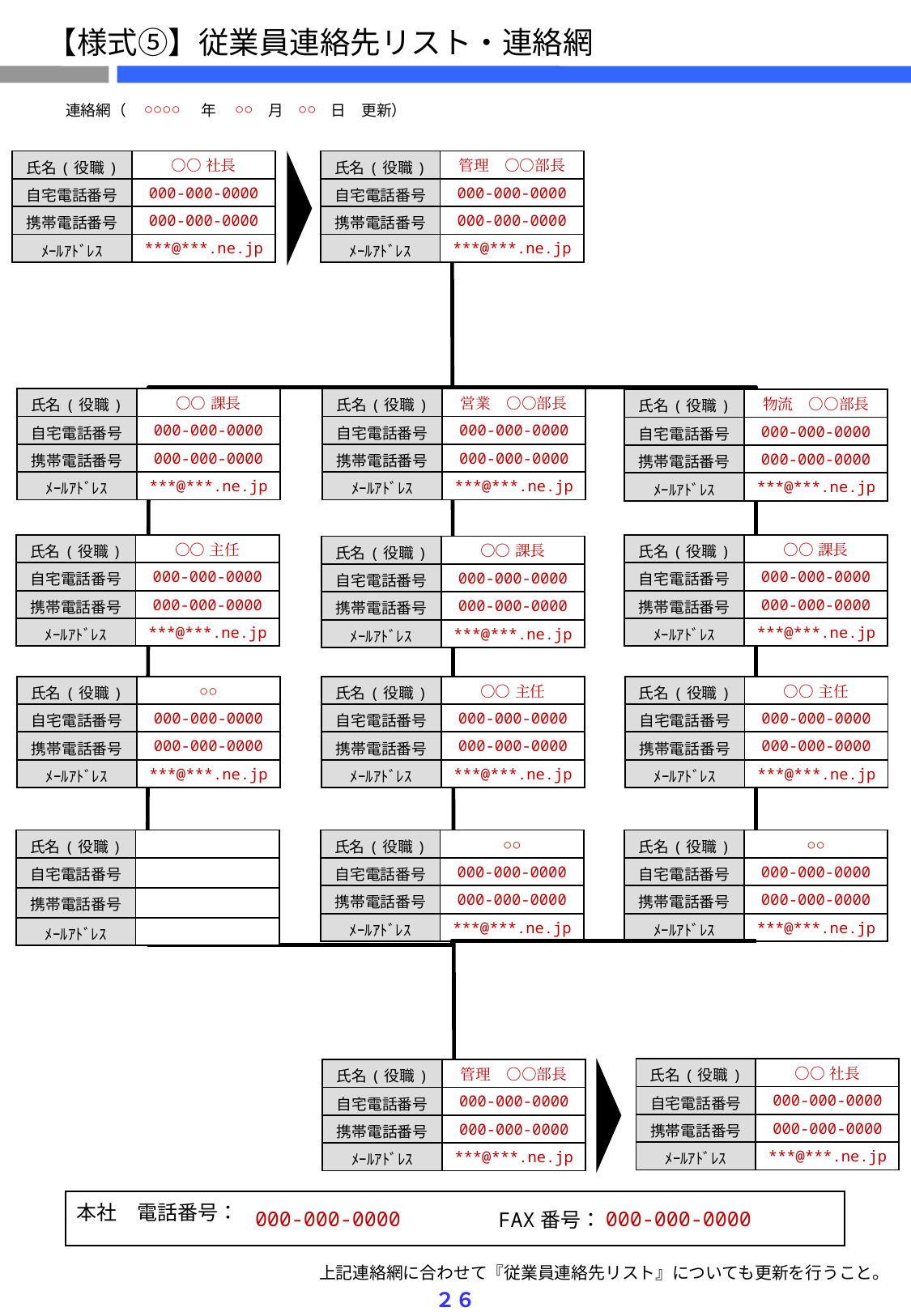

【様式⑤】従業員連絡先リスト・連絡網
| 連絡網（ | ○○○○ | 年 | ○○ | 月 | ○○ | 日　更新） |
| --- | --- | --- | --- | --- | --- | --- |
| 氏名(役職) | ○○社長 |
| --- | --- |
| 自宅電話番号 | 000-000-0000 |
| 携帯電話番号 | 000-000-0000 |
| ﾒｰﾙｱﾄﾞﾚｽ | \*\*\*@\*\*\*.ne.jp |
| 氏名(役職) | 管理　○○部長 |
| --- | --- |
| 自宅電話番号 | 000-000-0000 |
| 携帯電話番号 | 000-000-0000 |
| ﾒｰﾙｱﾄﾞﾚｽ | \*\*\*@\*\*\*.ne.jp |

| 氏名(役職) | ○○課長 |
| --- | --- |
| 自宅電話番号 | 000-000-0000 |
| 携帯電話番号 | 000-000-0000 |
| ﾒｰﾙｱﾄﾞﾚｽ | \*\*\*@\*\*\*.ne.jp |
| 氏名(役職) | 営業　○○部長 |
| --- | --- |
| 自宅電話番号 | 000-000-0000 |
| 携帯電話番号 | 000-000-0000 |
| ﾒｰﾙｱﾄﾞﾚｽ | \*\*\*@\*\*\*.ne.jp |
| 氏名(役職) | 物流　○○部長 |
| --- | --- |
| 自宅電話番号 | 000-000-0000 |
| 携帯電話番号 | 000-000-0000 |
| ﾒｰﾙｱﾄﾞﾚｽ | \*\*\*@\*\*\*.ne.jp |
| 氏名(役職) | ○○主任 |
| --- | --- |
| 自宅電話番号 | 000-000-0000 |
| 携帯電話番号 | 000-000-0000 |
| ﾒｰﾙｱﾄﾞﾚｽ | \*\*\*@\*\*\*.ne.jp |
| 氏名(役職) | ○○課長 |
| --- | --- |
| 自宅電話番号 | 000-000-0000 |
| 携帯電話番号 | 000-000-0000 |
| ﾒｰﾙｱﾄﾞﾚｽ | \*\*\*@\*\*\*.ne.jp |
| 氏名(役職) | ○○課長 |
| --- | --- |
| 自宅電話番号 | 000-000-0000 |
| 携帯電話番号 | 000-000-0000 |
| ﾒｰﾙｱﾄﾞﾚｽ | \*\*\*@\*\*\*.ne.jp |
| 氏名(役職) | ○○ |
| --- | --- |
| 自宅電話番号 | 000-000-0000 |
| 携帯電話番号 | 000-000-0000 |
| ﾒｰﾙｱﾄﾞﾚｽ | \*\*\*@\*\*\*.ne.jp |
| 氏名(役職) | ○○主任 |
| --- | --- |
| 自宅電話番号 | 000-000-0000 |
| 携帯電話番号 | 000-000-0000 |
| ﾒｰﾙｱﾄﾞﾚｽ | \*\*\*@\*\*\*.ne.jp |
| 氏名(役職) | ○○主任 |
| --- | --- |
| 自宅電話番号 | 000-000-0000 |
| 携帯電話番号 | 000-000-0000 |
| ﾒｰﾙｱﾄﾞﾚｽ | \*\*\*@\*\*\*.ne.jp |
| 氏名(役職) |  |
| --- | --- |
| 自宅電話番号 |  |
| 携帯電話番号 |  |
| ﾒｰﾙｱﾄﾞﾚｽ |  |
| 氏名(役職) | ○○ |
| --- | --- |
| 自宅電話番号 | 000-000-0000 |
| 携帯電話番号 | 000-000-0000 |
| ﾒｰﾙｱﾄﾞﾚｽ | \*\*\*@\*\*\*.ne.jp |
| 氏名(役職) | ○○ |
| --- | --- |
| 自宅電話番号 | 000-000-0000 |
| 携帯電話番号 | 000-000-0000 |
| ﾒｰﾙｱﾄﾞﾚｽ | \*\*\*@\*\*\*.ne.jp |
| 氏名(役職) | ○○社長 |
| --- | --- |
| 自宅電話番号 | 000-000-0000 |
| 携帯電話番号 | 000-000-0000 |
| ﾒｰﾙｱﾄﾞﾚｽ | \*\*\*@\*\*\*.ne.jp |
| 氏名(役職) | 管理　○○部長 |
| --- | --- |
| 自宅電話番号 | 000-000-0000 |
| 携帯電話番号 | 000-000-0000 |
| ﾒｰﾙｱﾄﾞﾚｽ | \*\*\*@\*\*\*.ne.jp |

| 本社　電話番号： | 000-000-0000 | FAX番号： | 000-000-0000 |
| --- | --- | --- | --- |
　上記連絡網に合わせて『従業員連絡先リスト』についても更新を行うこと。
２６